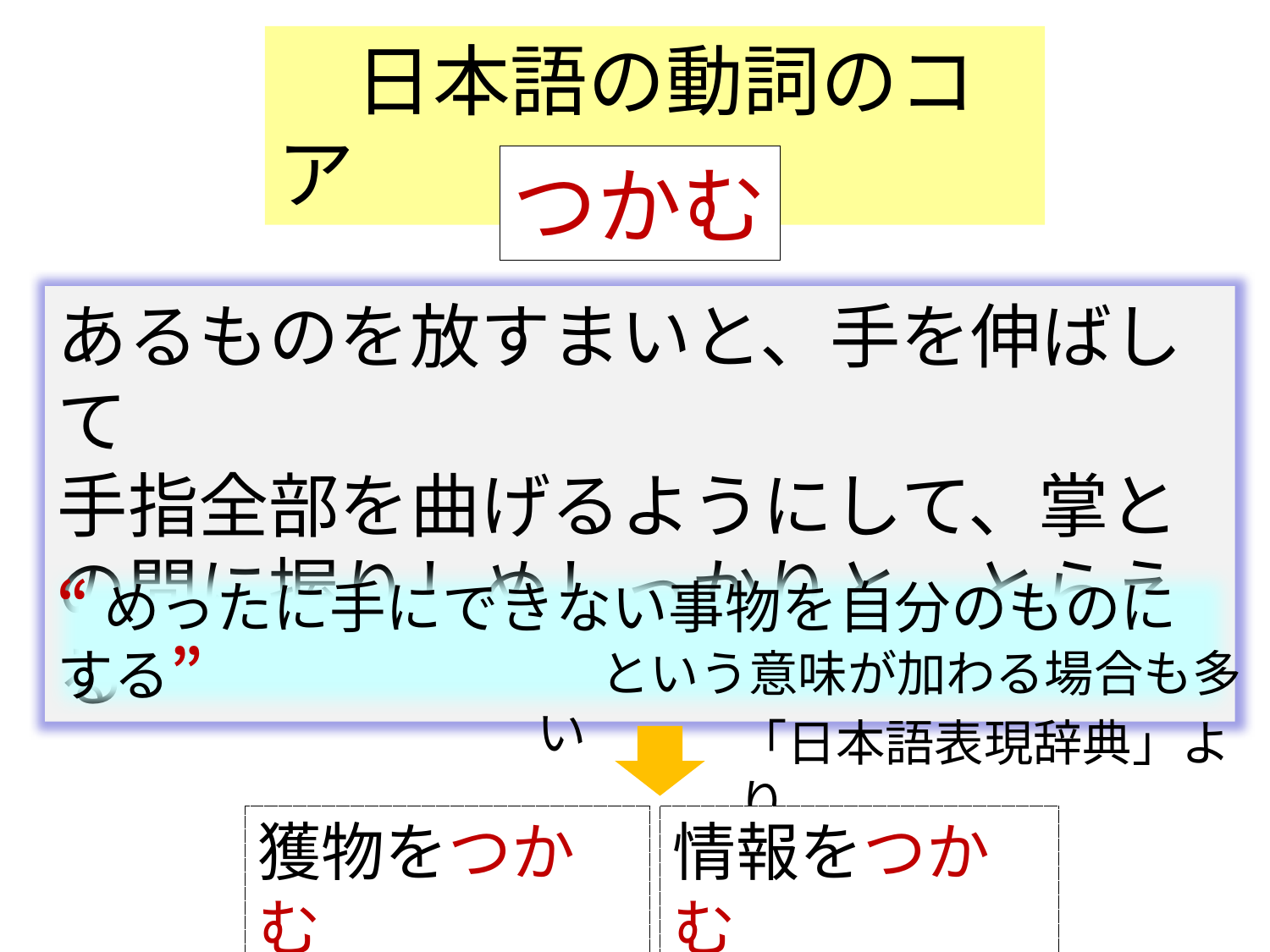

日本語の動詞のコア
つかむ
あるものを放すまいと、手を伸ばして
手指全部を曲げるようにして、掌との間に握りしめしっかりと、とらえる
“めったに手にできない事物を自分のものにする”
　　という意味が加わる場合も多い
「日本語表現辞典」より

獲物をつかむ
情報をつかむ